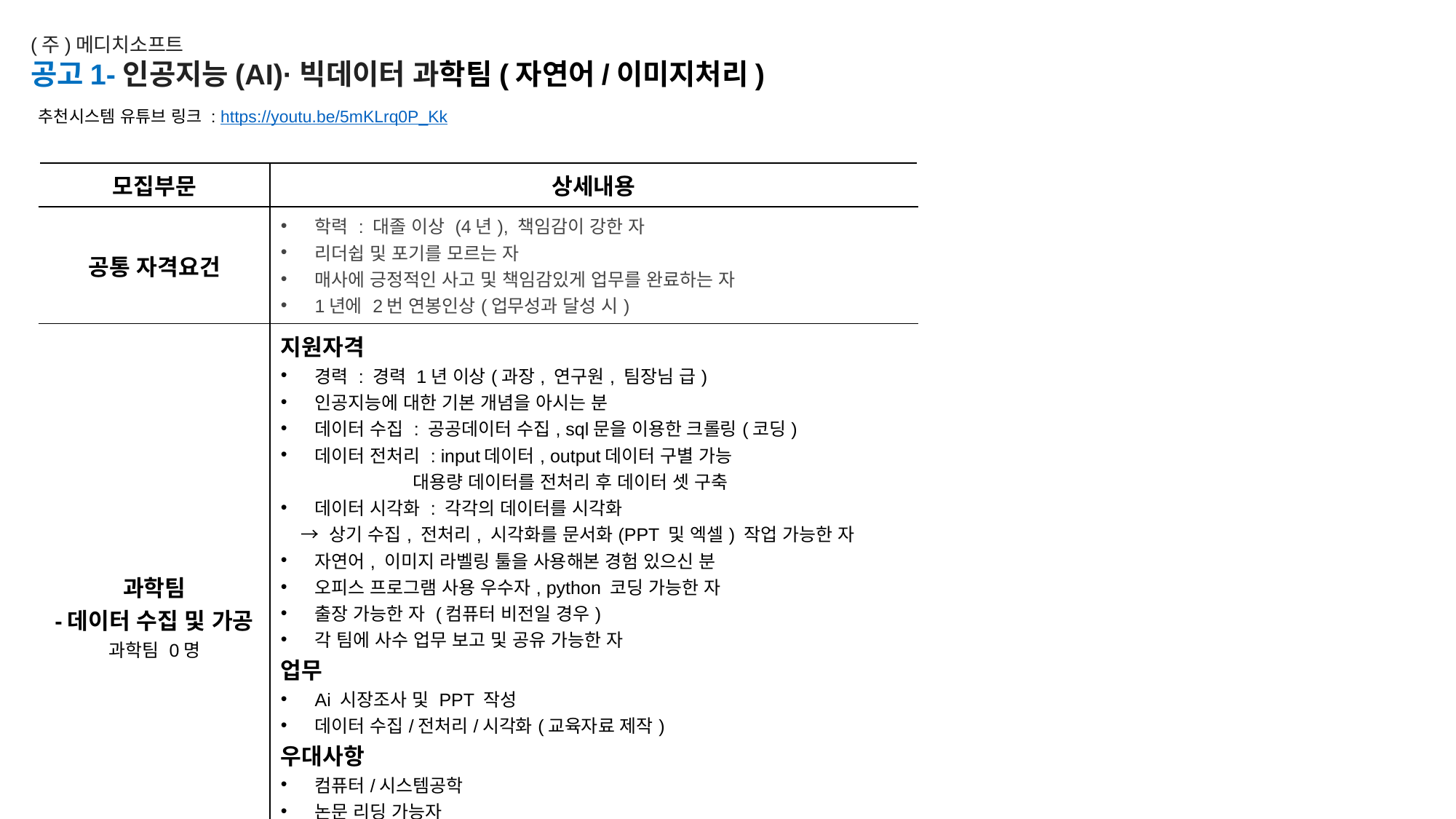

(주)메디치소프트
공고1-인공지능(AI)·빅데이터 과학팀(자연어/이미지처리)
추천시스템 유튜브 링크 : https://youtu.be/5mKLrq0P_Kk
| 모집부문 | 상세내용 |
| --- | --- |
| 공통 자격요건 | 학력 : 대졸 이상 (4년), 책임감이 강한 자 리더쉽 및 포기를 모르는 자 매사에 긍정적인 사고 및 책임감있게 업무를 완료하는 자 1년에 2번 연봉인상(업무성과 달성 시) |
| 과학팀 -데이터 수집 및 가공 과학팀 0명 | 지원자격 경력 : 경력 1년 이상(과장, 연구원, 팀장님 급) 인공지능에 대한 기본 개념을 아시는 분 데이터 수집 : 공공데이터 수집, sql문을 이용한 크롤링(코딩) 데이터 전처리 : input데이터, output데이터 구별 가능 대용량 데이터를 전처리 후 데이터 셋 구축 데이터 시각화 : 각각의 데이터를 시각화 → 상기 수집, 전처리, 시각화를 문서화(PPT 및 엑셀) 작업 가능한 자 자연어, 이미지 라벨링 툴을 사용해본 경험 있으신 분 오피스 프로그램 사용 우수자, python 코딩 가능한 자 출장 가능한 자 (컴퓨터 비전일 경우) 각 팀에 사수 업무 보고 및 공유 가능한 자 업무 Ai 시장조사 및 PPT 작성 데이터 수집/전처리/시각화(교육자료 제작) 우대사항 컴퓨터/시스템공학 논문 리딩 가능자 커뮤니케이션 능통한 자 이미지/자연어 전처리 프로젝트 경험자 기타 : 최소 3200만원 이상 (수습기간 역량에 따라 달라질 수 있음) |